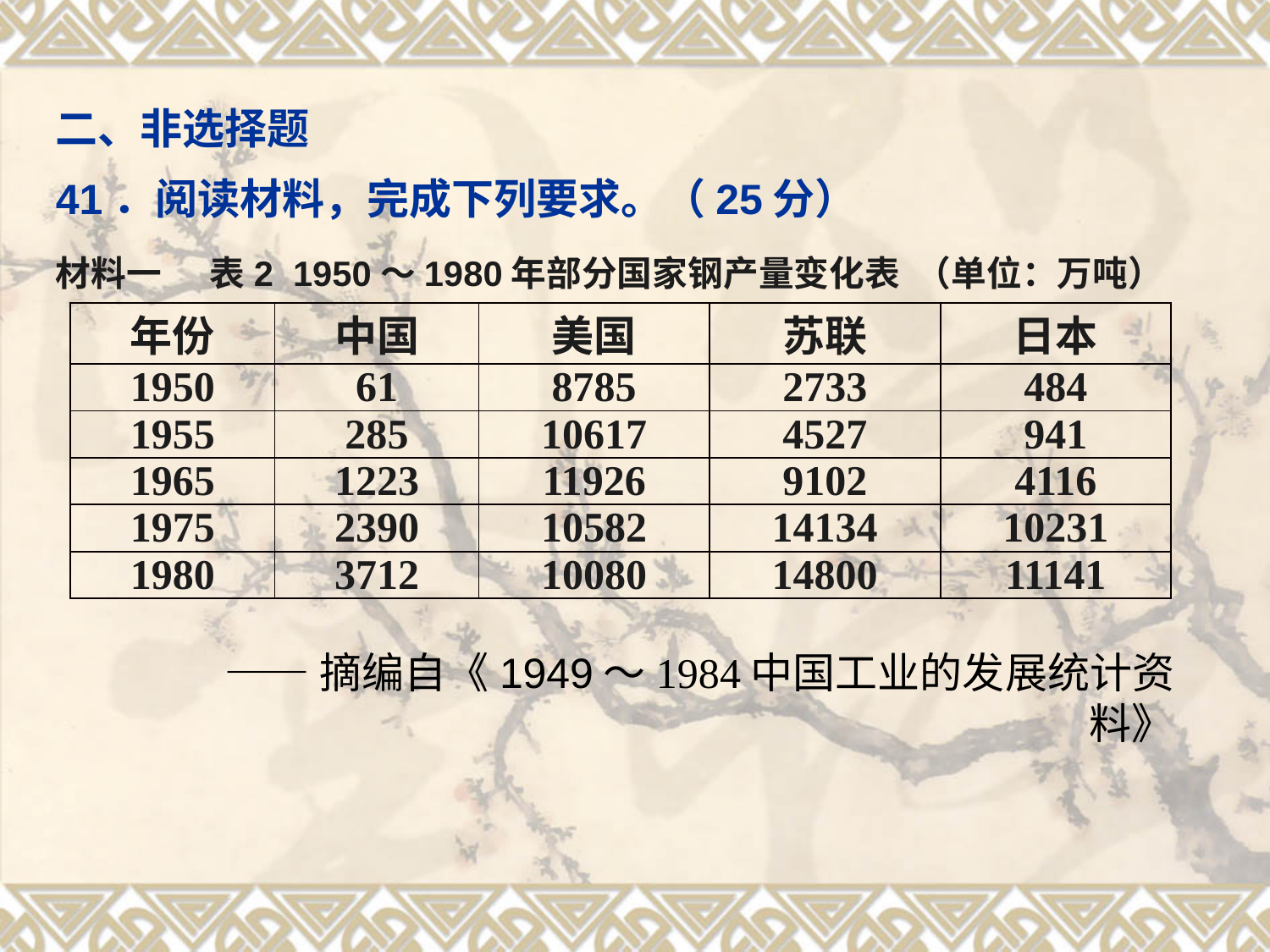

二、非选择题
41．阅读材料，完成下列要求。（25分）
材料一      表2  1950～1980年部分国家钢产量变化表  （单位：万吨）

| 年份 | 中国 | 美国 | 苏联 | 日本 |
| --- | --- | --- | --- | --- |
| 1950 | 61 | 8785 | 2733 | 484 |
| 1955 | 285 | 10617 | 4527 | 941 |
| 1965 | 1223 | 11926 | 9102 | 4116 |
| 1975 | 2390 | 10582 | 14134 | 10231 |
| 1980 | 3712 | 10080 | 14800 | 11141 |

  ——摘编自《1949～1984中国工业的发展统计资料》